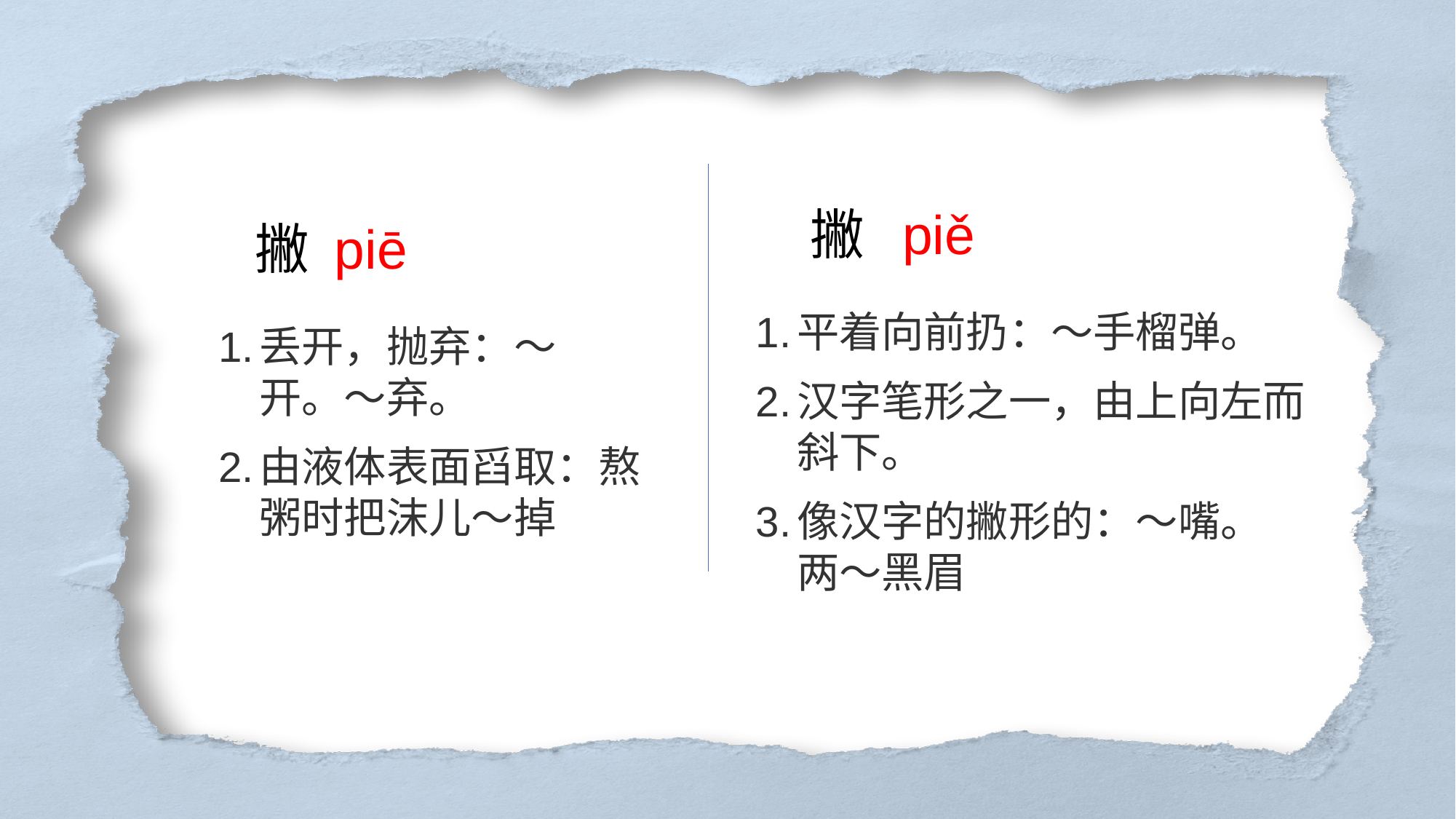

撇  piě

平着向前扔：～手榴弹。
汉字笔形之一，由上向左而斜下。
像汉字的撇形的：～嘴。两～黑眉
撇 piē

丢开，抛弃：～开。～弃。
由液体表面舀取：熬粥时把沫儿～掉